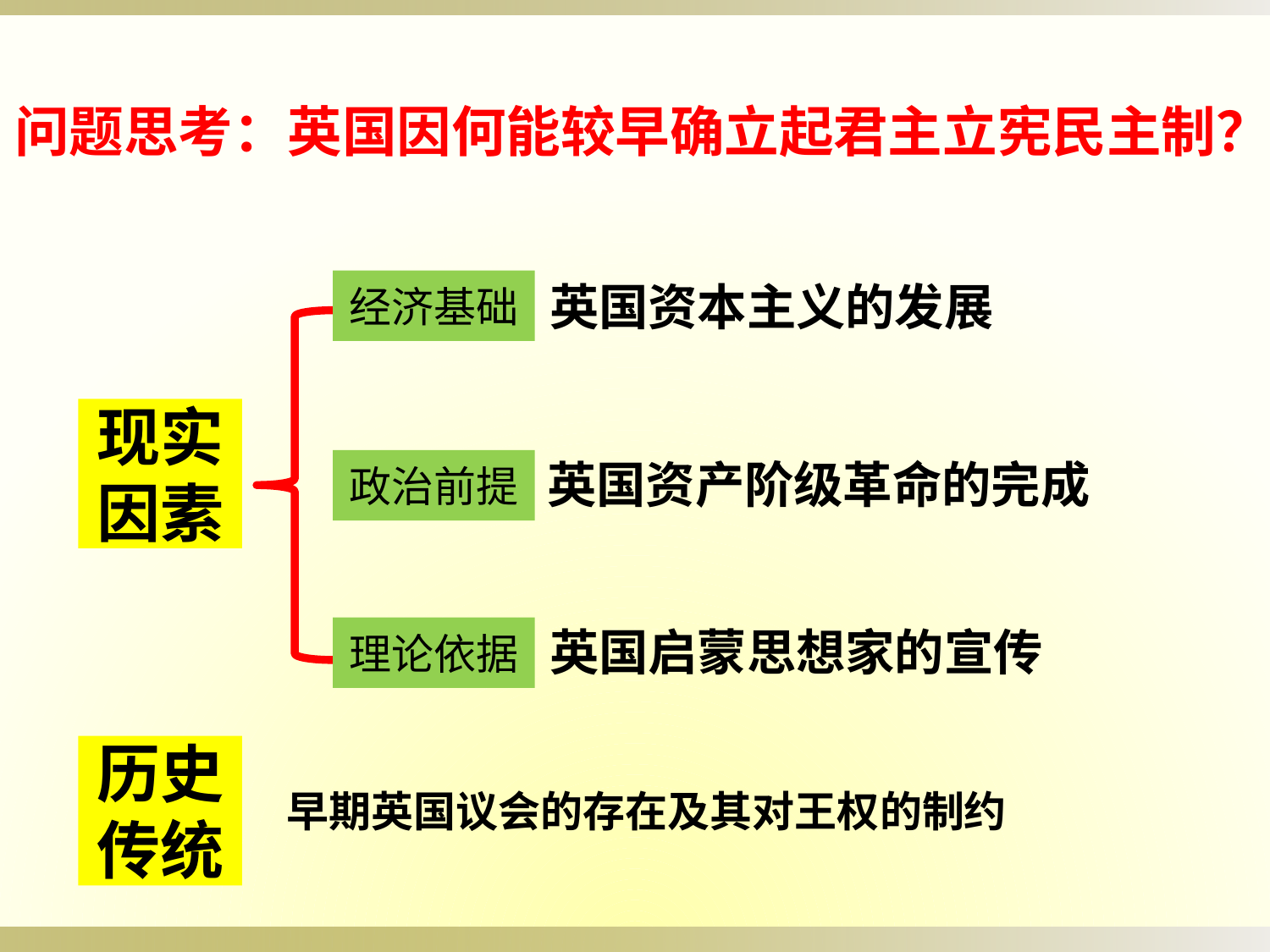

问题思考：英国因何能较早确立起君主立宪民主制？
经济基础
英国资本主义的发展

现实
因素
政治前提
英国资产阶级革命的完成
理论依据
英国启蒙思想家的宣传
历史
传统
早期英国议会的存在及其对王权的制约